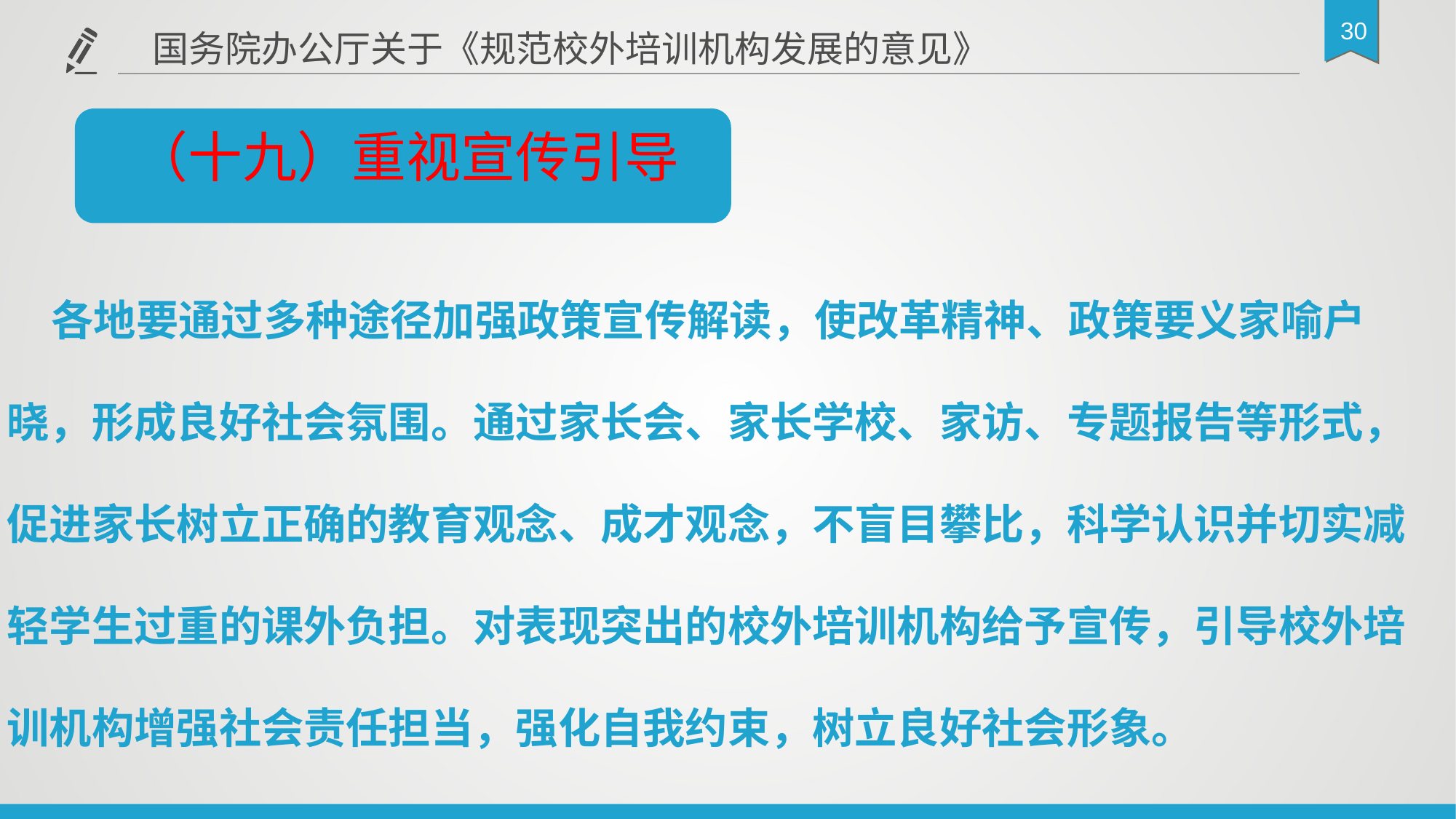

国务院办公厅关于《规范校外培训机构发展的意见》

（十九）重视宣传引导
    各地要通过多种途径加强政策宣传解读，使改革精神、政策要义家喻户晓，形成良好社会氛围。通过家长会、家长学校、家访、专题报告等形式，促进家长树立正确的教育观念、成才观念，不盲目攀比，科学认识并切实减轻学生过重的课外负担。对表现突出的校外培训机构给予宣传，引导校外培训机构增强社会责任担当，强化自我约束，树立良好社会形象。